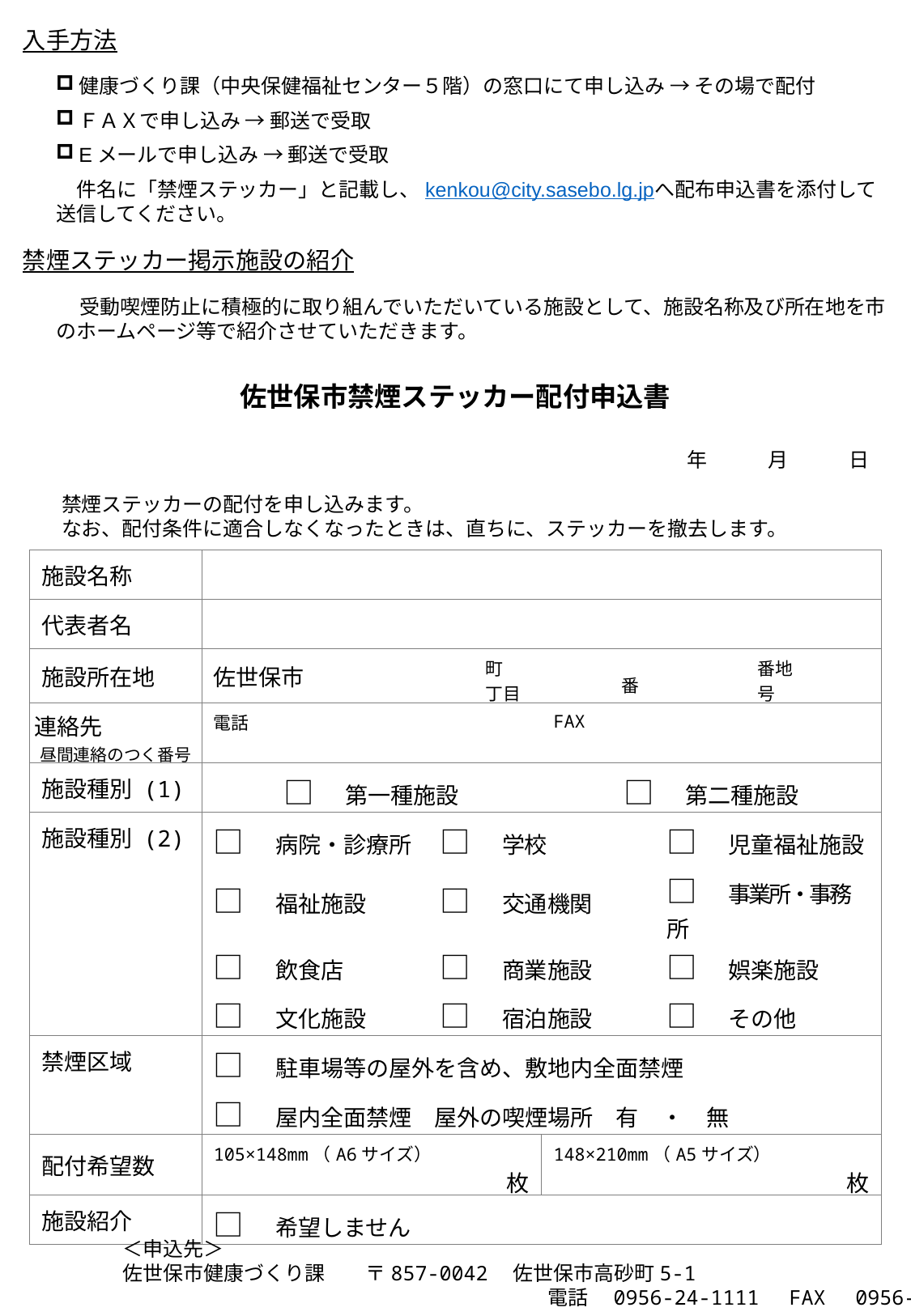

入手方法
健康づくり課（中央保健福祉センター５階）の窓口にて申し込み → その場で配付
ＦＡＸで申し込み → 郵送で受取
Eメールで申し込み → 郵送で受取
　件名に「禁煙ステッカー」と記載し、kenkou@city.sasebo.lg.jpへ配布申込書を添付して送信してください。
禁煙ステッカー掲示施設の紹介
受動喫煙防止に積極的に取り組んでいただいている施設として、施設名称及び所在地を市のホームページ等で紹介させていただきます。
佐世保市禁煙ステッカー配付申込書
　　　年　　　月　　　日
　禁煙ステッカーの配付を申し込みます。
　なお、配付条件に適合しなくなったときは、直ちに、ステッカーを撤去します。
| 施設名称 |  |  |  |  |  |  |  |  |
| --- | --- | --- | --- | --- | --- | --- | --- | --- |
| 代表者名 |  |  |  |  |  |  |  |  |
| 施設所在地 | 佐世保市 |  |  | 町 丁目 |  | 番 |  | 番地 号 |
| 連絡先 昼間連絡のつく番号 | 電話 |  |  |  | FAX |  |  |  |
| 施設種別 (1) | □　第一種施設 |  |  |  | □　第二種施設 |  |  |  |
| 施設種別 (2) | □　病院・診療所 |  | □　学校 |  |  |  | □　児童福祉施設 |  |
|  | □　福祉施設 |  | □　交通機関 |  |  |  | □　事業所・事務所 |  |
|  | □　飲食店 |  | □　商業施設 |  |  |  | □　娯楽施設 |  |
|  | □　文化施設 |  | □　宿泊施設 |  |  |  | □　その他 |  |
| 禁煙区域 | □　駐車場等の屋外を含め、敷地内全面禁煙 |  |  |  |  |  |  |  |
|  | □　屋内全面禁煙　屋外の喫煙場所　有　・　無 |  |  |  |  |  |  |  |
| 配付希望数 | 105×148mm（A6サイズ） 枚 |  |  |  | 148×210mm（A5サイズ） 枚 |  |  |  |
| 施設紹介 | □　希望しません |  |  |  |  |  |  |  |
＜申込先＞
佐世保市健康づくり課　　〒857-0042　佐世保市高砂町5-1
			　　　電話　0956-24-1111　FAX　0956-24-1346